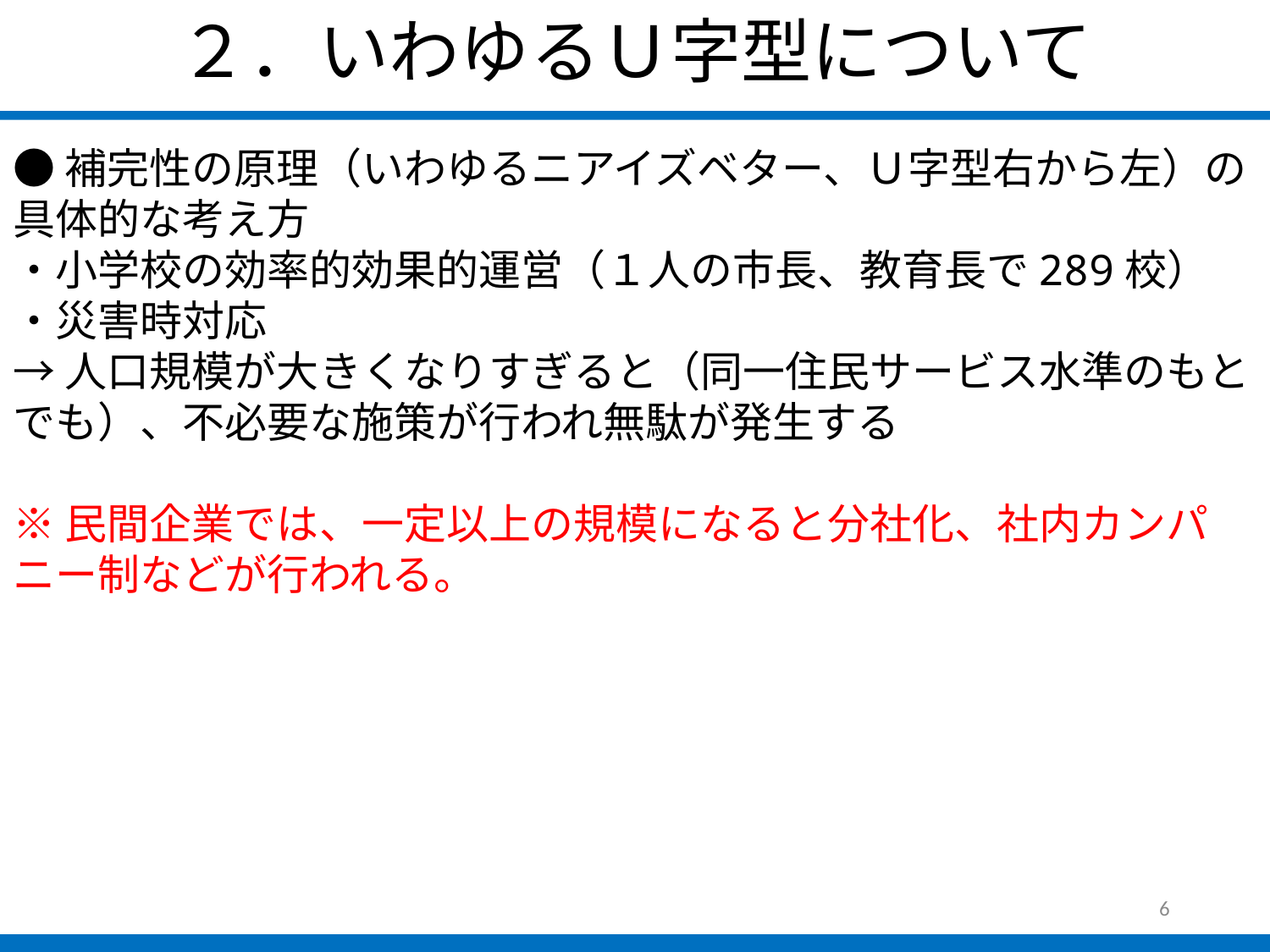

２．いわゆるＵ字型について

●補完性の原理（いわゆるニアイズベター、Ｕ字型右から左）の具体的な考え方
・小学校の効率的効果的運営（１人の市長、教育長で289校）
・災害時対応
→人口規模が大きくなりすぎると（同一住民サービス水準のもとでも）、不必要な施策が行われ無駄が発生する

※民間企業では、一定以上の規模になると分社化、社内カンパニー制などが行われる。
6